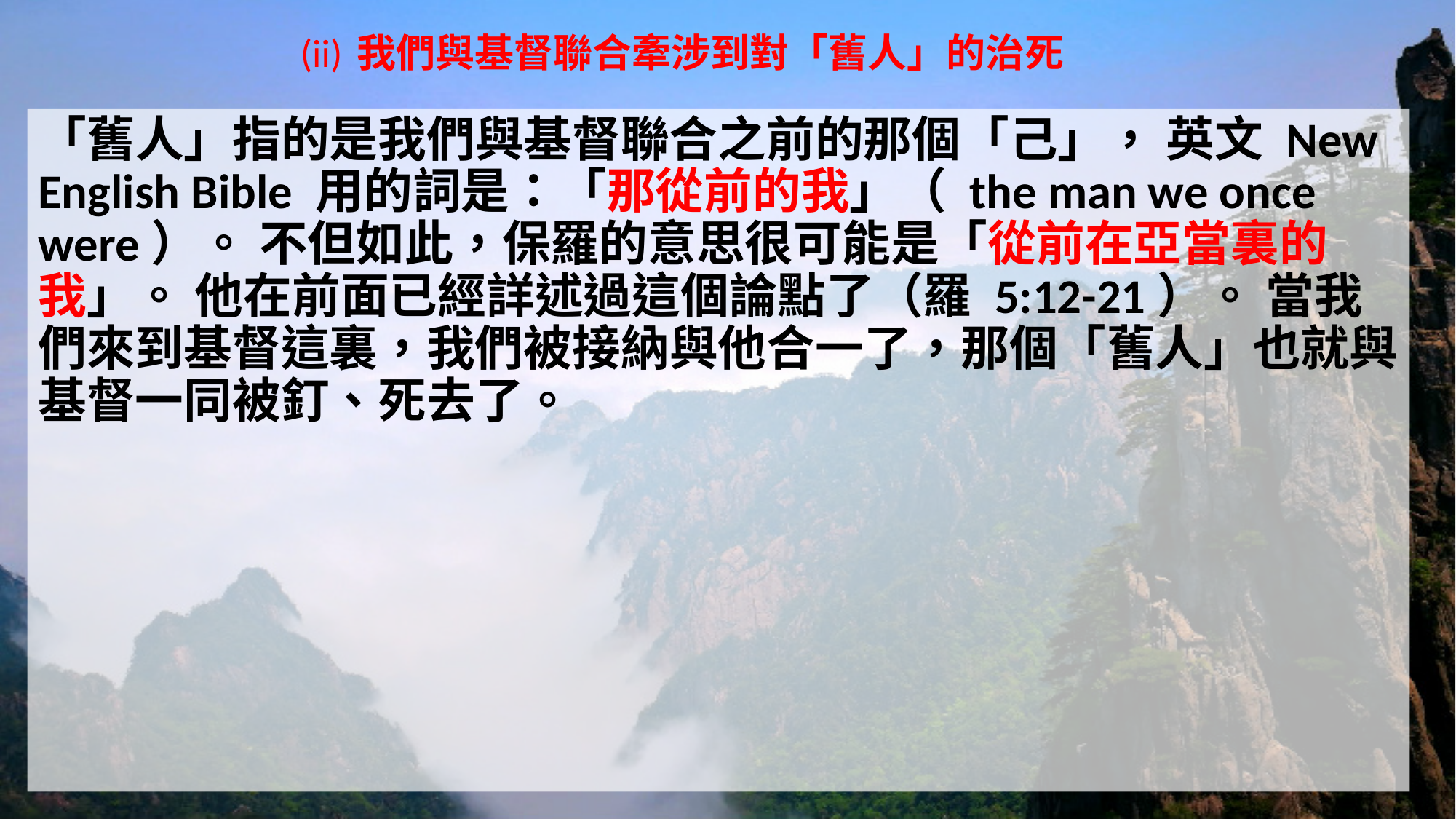

# (ii) 我們與基督聯合牽涉到對「舊人」的治死
「舊人」指的是我們與基督聯合之前的那個「己」， 英文 New English Bible 用的詞是：「那從前的我」（ the man we once were）。 不但如此，保羅的意思很可能是「從前在亞當裏的我」。 他在前面已經詳述過這個論點了（羅 5:12-21）。 當我們來到基督這裏，我們被接納與他合一了，那個「舊人」也就與基督一同被釘、死去了。